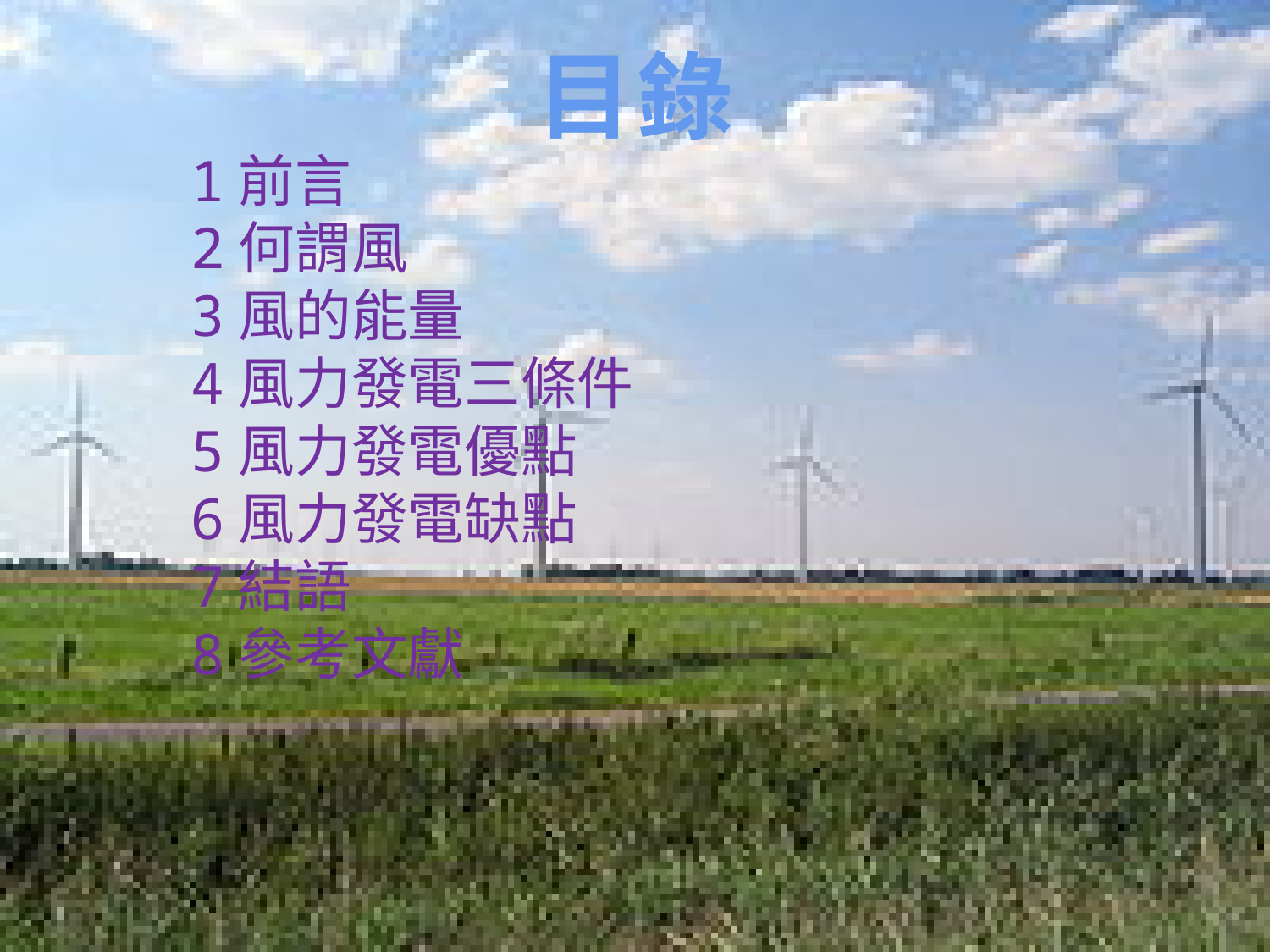

目錄
1前言
2何謂風
3風的能量
4風力發電三條件
5風力發電優點
6風力發電缺點
7結語
8參考文獻